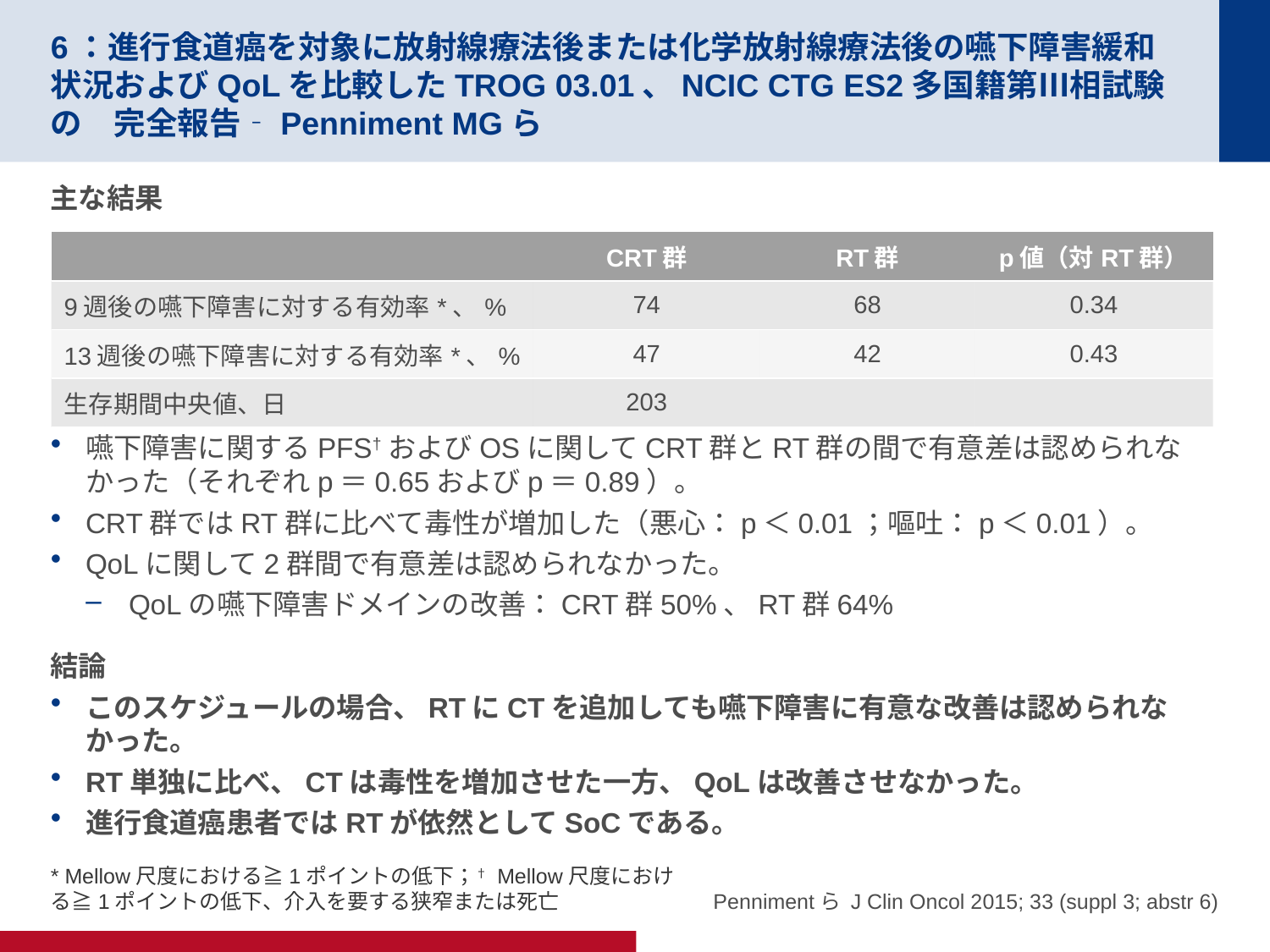

# 6：進行食道癌を対象に放射線療法後または化学放射線療法後の嚥下障害緩和　状況およびQoLを比較したTROG 03.01、NCIC CTG ES2多国籍第Ⅲ相試験の　完全報告‐Penniment MGら
主な結果

嚥下障害に関するPFS†およびOSに関してCRT群とRT群の間で有意差は認められなかった（それぞれp＝0.65およびp＝0.89）。
CRT群ではRT群に比べて毒性が増加した（悪心：p＜0.01；嘔吐：p＜0.01）。
QoLに関して2群間で有意差は認められなかった。
QoLの嚥下障害ドメインの改善：CRT群50%、RT群64%
結論
このスケジュールの場合、RTにCTを追加しても嚥下障害に有意な改善は認められなかった。
RT単独に比べ、CTは毒性を増加させた一方、QoLは改善させなかった。
進行食道癌患者ではRTが依然としてSoCである。

|  | CRT群 | RT群 | p値（対RT群） |
| --- | --- | --- | --- |
| 9週後の嚥下障害に対する有効率\*、% | 74 | 68 | 0.34 |
| 13週後の嚥下障害に対する有効率\*、% | 47 | 42 | 0.43 |
| 生存期間中央値、日 | 203 |  |  |
* Mellow尺度における≧1ポイントの低下；† Mellow尺度における≧1ポイントの低下、介入を要する狭窄または死亡
Pennimentら J Clin Oncol 2015; 33 (suppl 3; abstr 6)